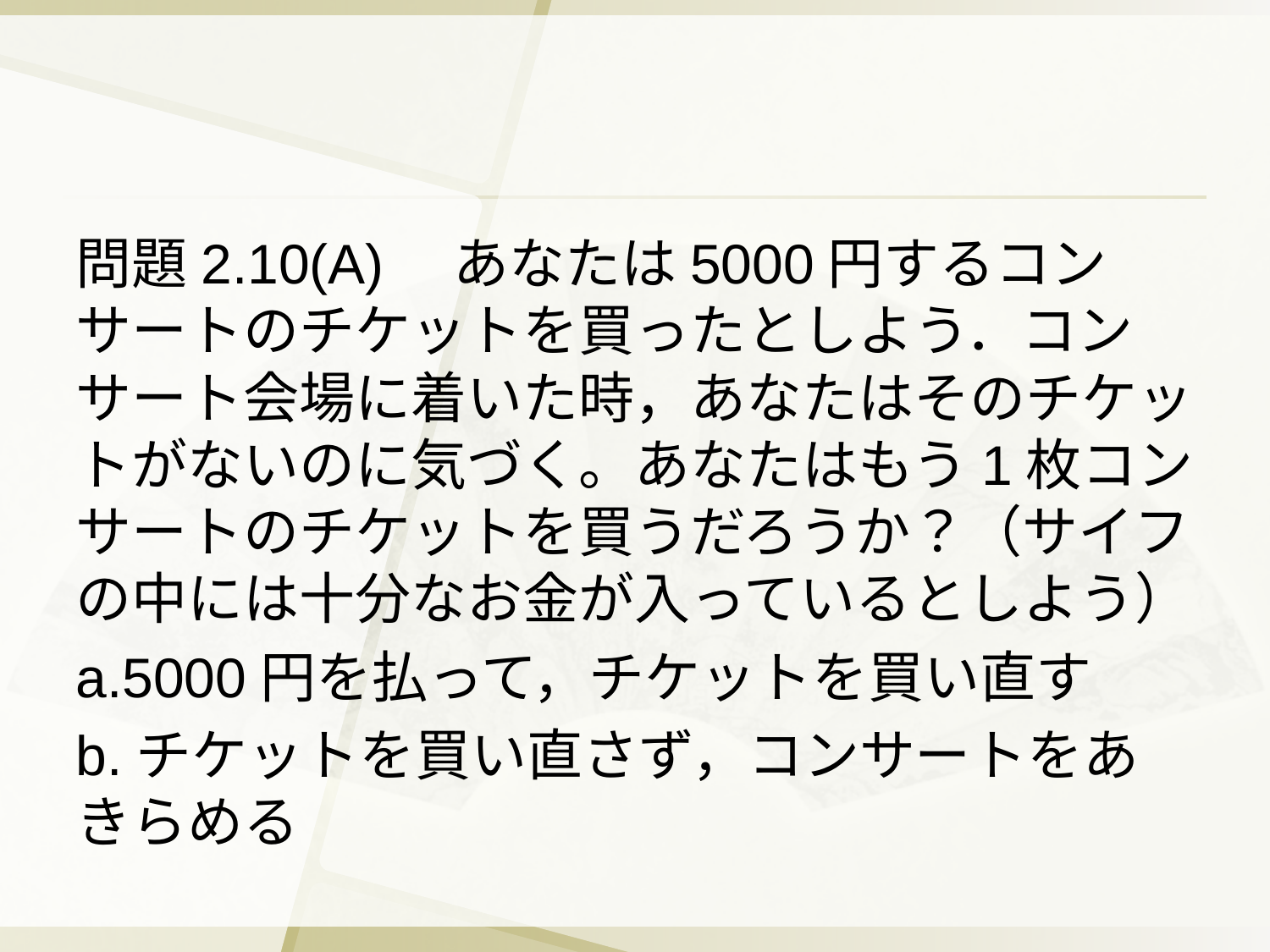

問題2.10(A)　あなたは5000円するコンサートのチケットを買ったとしよう．コンサート会場に着いた時，あなたはそのチケットがないのに気づく。あなたはもう1枚コンサートのチケットを買うだろうか？（サイフの中には十分なお金が入っているとしよう）
a.5000円を払って，チケットを買い直す
b.チケットを買い直さず，コンサートをあきらめる